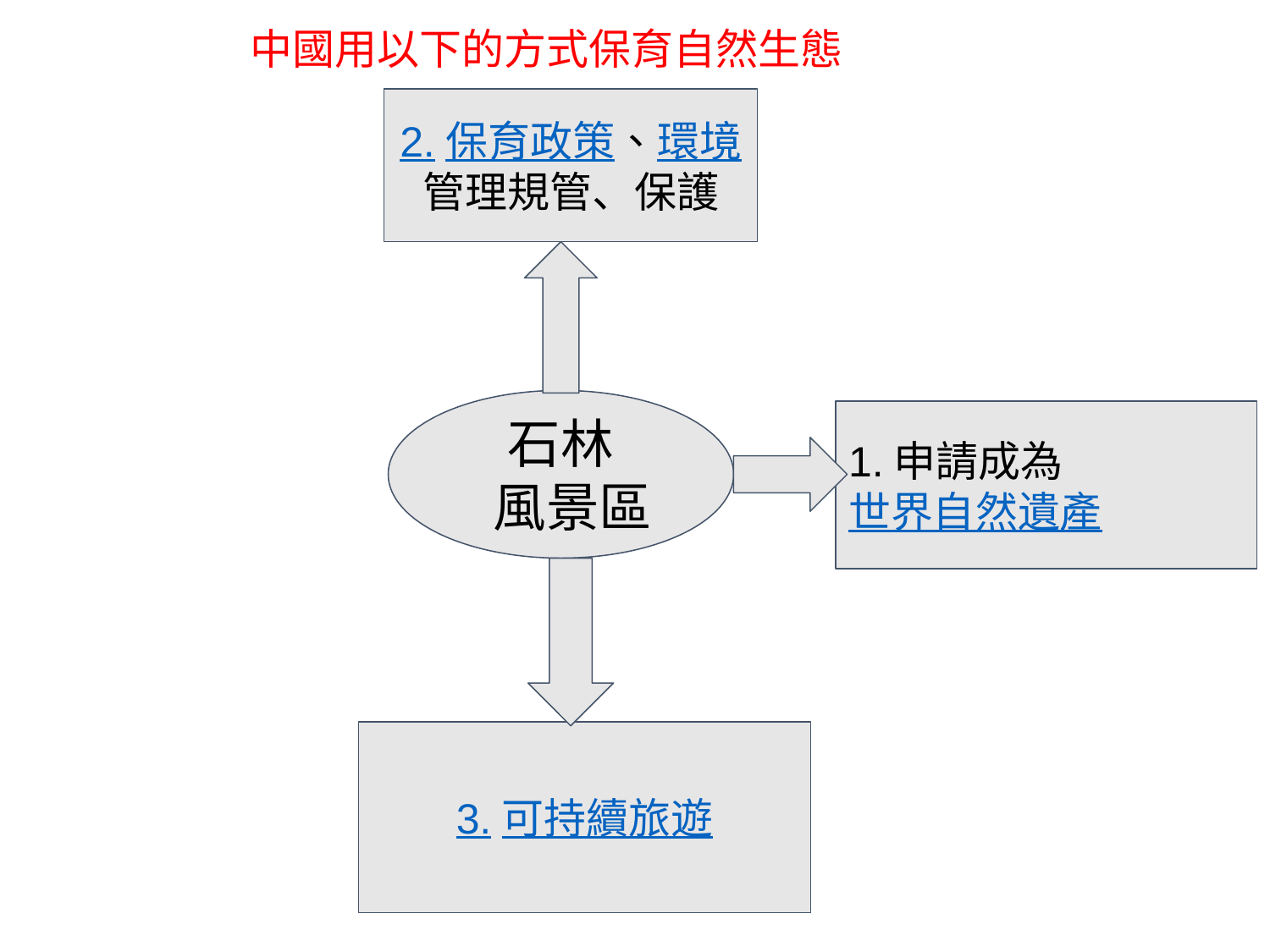

中國用以下的方式保育自然生態
2.保育政策、環境管理規管、保護

   石林
  風景區
1.申請成為世界自然遺產

3.可持續旅遊